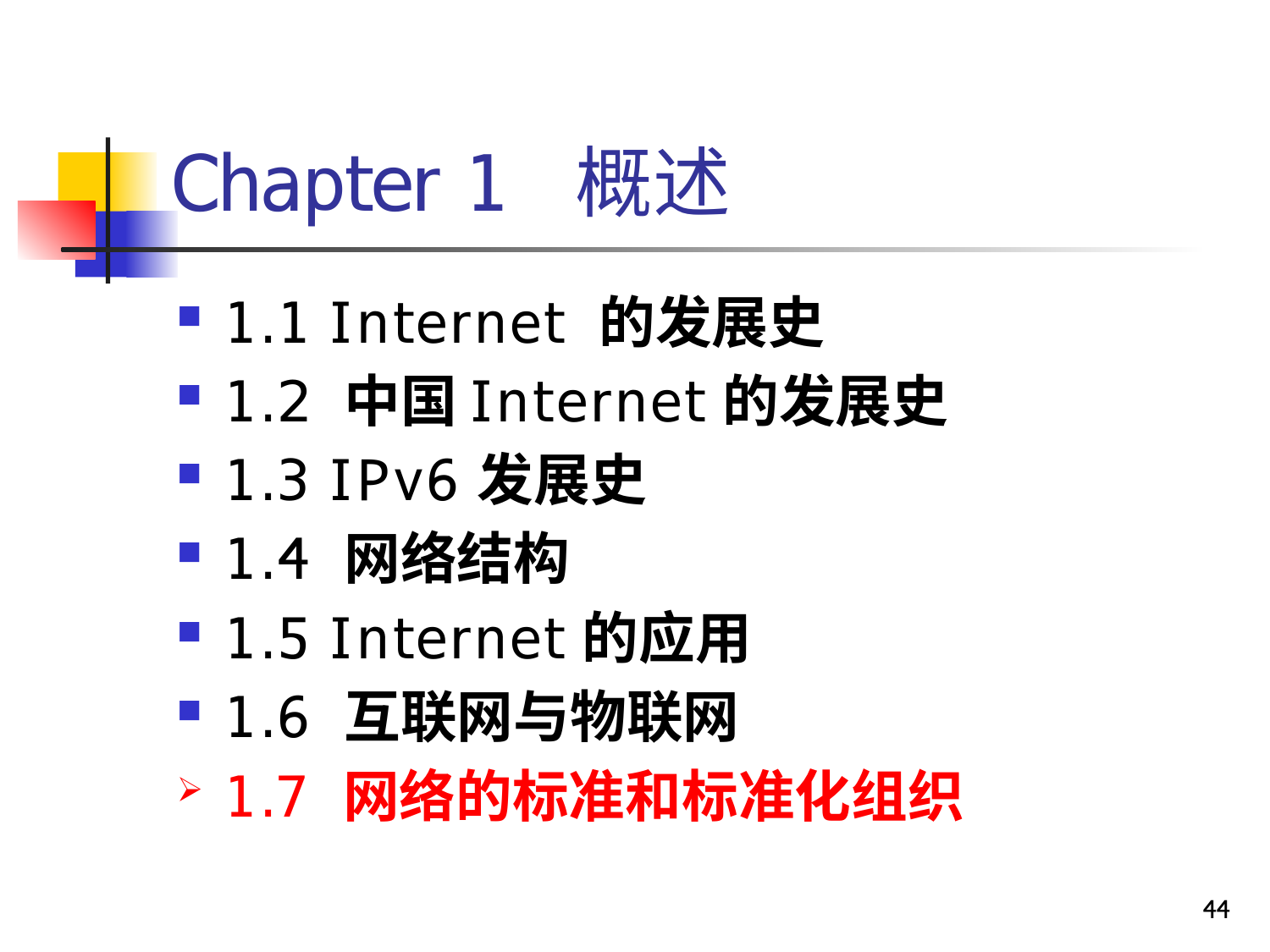

# Chapter 1  概述
1.1 Internet 的发展史
1.2 中国Internet的发展史
1.3 IPv6发展史
1.4 网络结构
1.5 Internet的应用
1.6 互联网与物联网
1.7 网络的标准和标准化组织
44